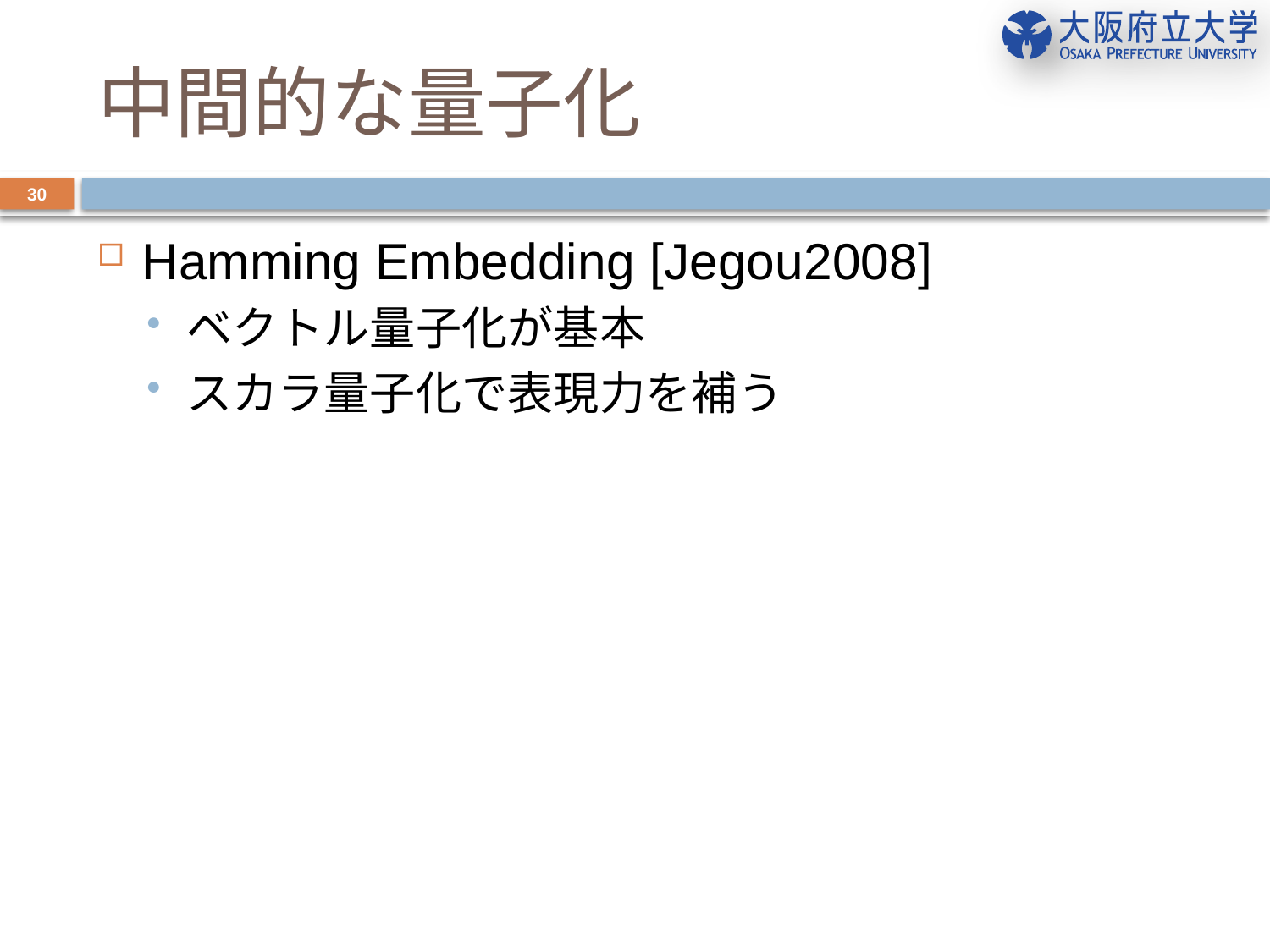

# 中間的な量子化
30
Hamming Embedding [Jegou2008]
ベクトル量子化が基本
スカラ量子化で表現力を補う